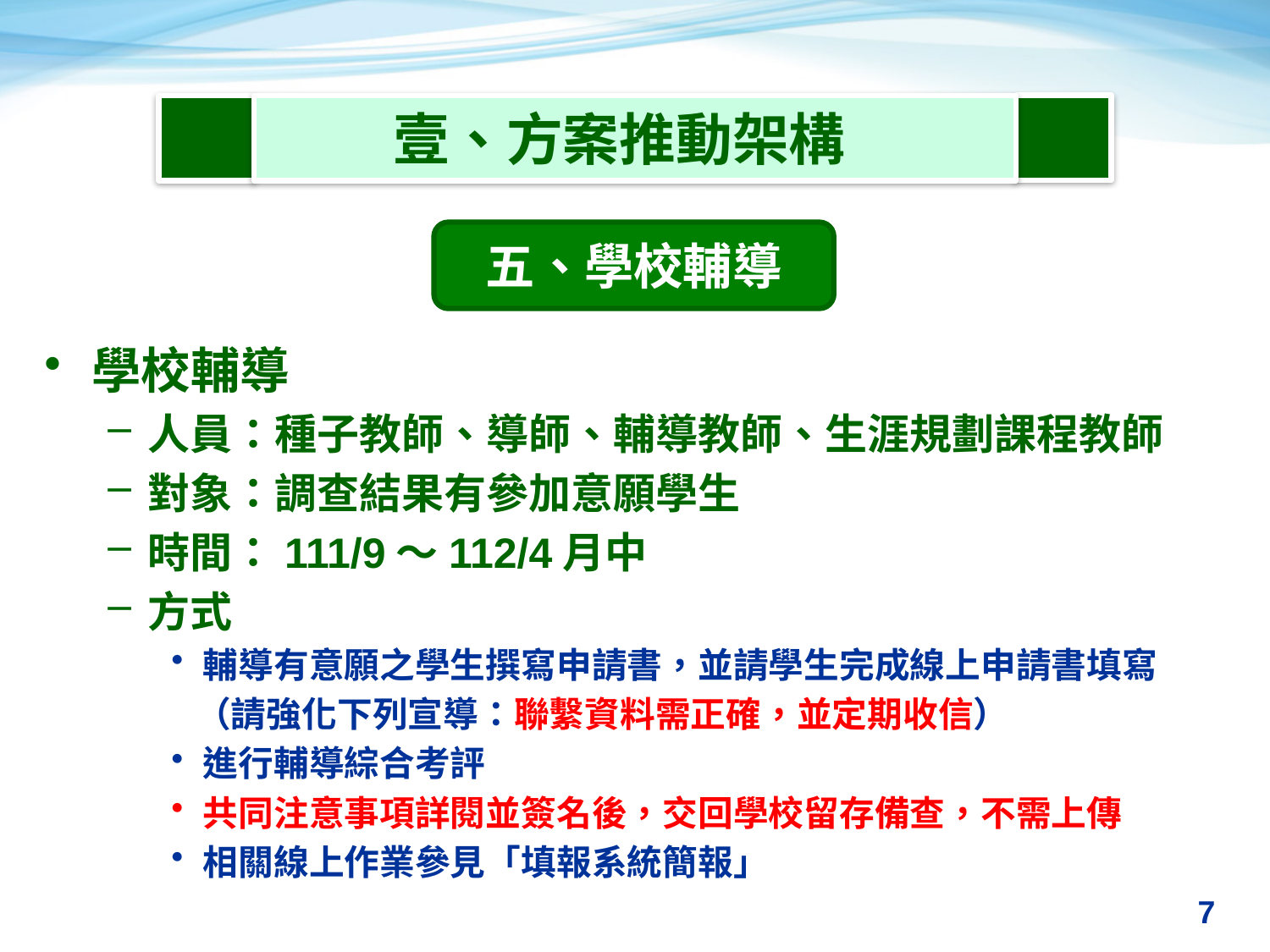

壹、方案推動架構
五、學校輔導
學校輔導
人員：種子教師、導師、輔導教師、生涯規劃課程教師
對象：調查結果有參加意願學生
時間：111/9～112/4月中
方式
輔導有意願之學生撰寫申請書，並請學生完成線上申請書填寫
  （請強化下列宣導：聯繫資料需正確，並定期收信）
進行輔導綜合考評
共同注意事項詳閱並簽名後，交回學校留存備查，不需上傳
相關線上作業參見「填報系統簡報」
7
7